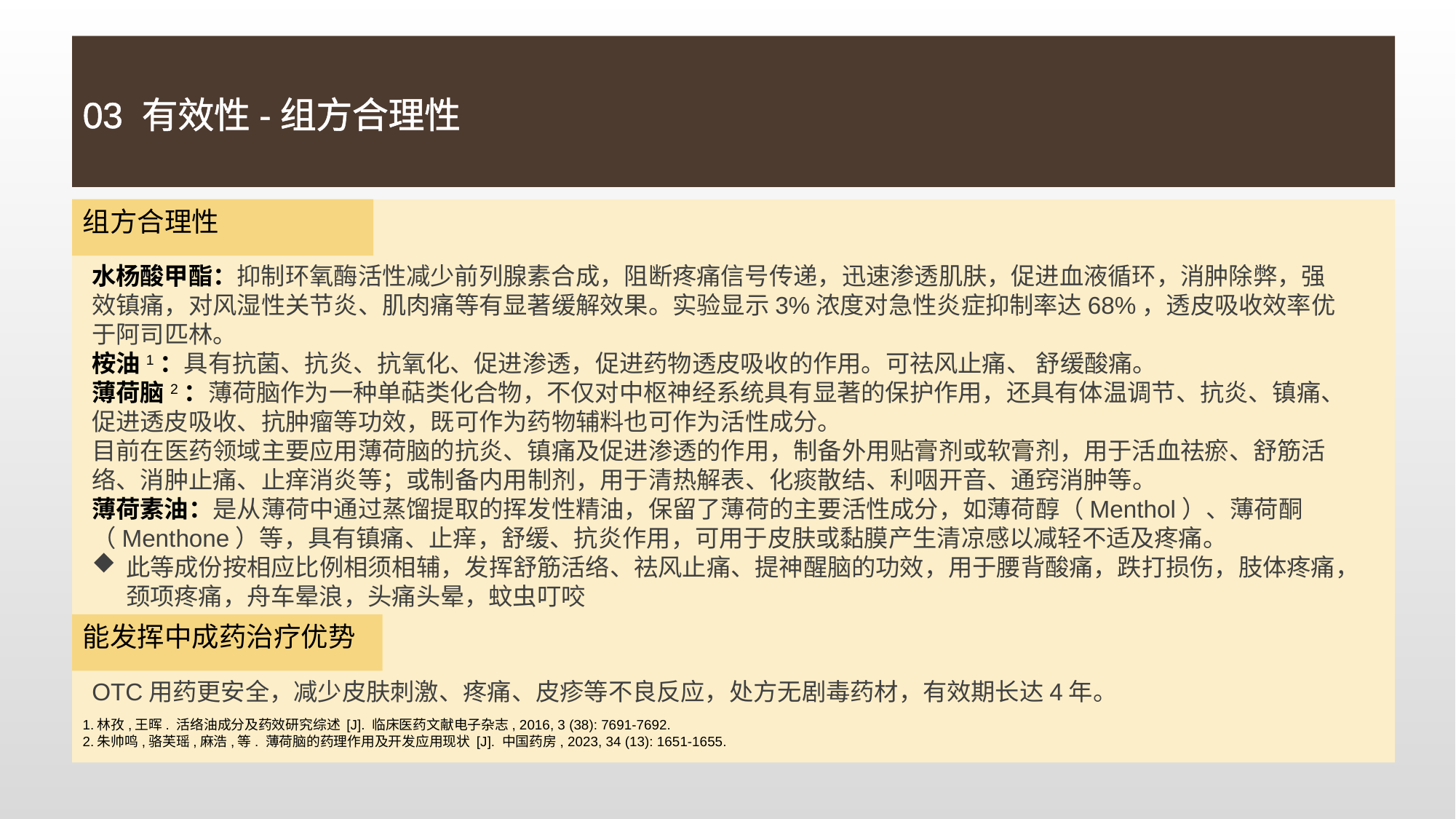

03 有效性-组方合理性
组方合理性
水杨酸甲酯：抑制环氧酶活性减少前列腺素合成，阻断疼痛信号传递，迅速渗透肌肤，促进血液循环，消肿除弊，强效镇痛，对风湿性关节炎、肌肉痛等有显著缓解效果。实验显示3%浓度对急性炎症抑制率达68%，透皮吸收效率优于阿司匹林。
桉油1：具有抗菌、抗炎、抗氧化、促进渗透，促进药物透皮吸收的作用。可祛风止痛、 舒缓酸痛。
薄荷脑2：薄荷脑作为一种单萜类化合物，不仅对中枢神经系统具有显著的保护作用，还具有体温调节、抗炎、镇痛、促进透皮吸收、抗肿瘤等功效，既可作为药物辅料也可作为活性成分。
目前在医药领域主要应用薄荷脑的抗炎、镇痛及促进渗透的作用，制备外用贴膏剂或软膏剂，用于活血祛瘀、舒筋活络、消肿止痛、止痒消炎等；或制备内用制剂，用于清热解表、化痰散结、利咽开音、通窍消肿等。
薄荷素油：是从薄荷中通过蒸馏提取的挥发性精油，保留了薄荷的主要活性成分，如薄荷醇（Menthol）、薄荷酮（Menthone）等，具有镇痛、止痒，舒缓、抗炎作用，可用于皮肤或黏膜产生清凉感以减轻不适及疼痛。
此等成份按相应比例相须相辅，发挥舒筋活络、祛风止痛、提神醒脑的功效，用于腰背酸痛，跌打损伤，肢体疼痛，颈项疼痛，舟车晕浪，头痛头晕，蚊虫叮咬
能发挥中成药治疗优势
OTC用药更安全，减少皮肤刺激、疼痛、皮疹等不良反应，处方无剧毒药材，有效期长达4年。
1.林孜,王晖. 活络油成分及药效研究综述 [J]. 临床医药文献电子杂志, 2016, 3 (38): 7691-7692.
2.朱帅鸣,骆芙瑶,麻浩,等. 薄荷脑的药理作用及开发应用现状 [J]. 中国药房, 2023, 34 (13): 1651-1655.